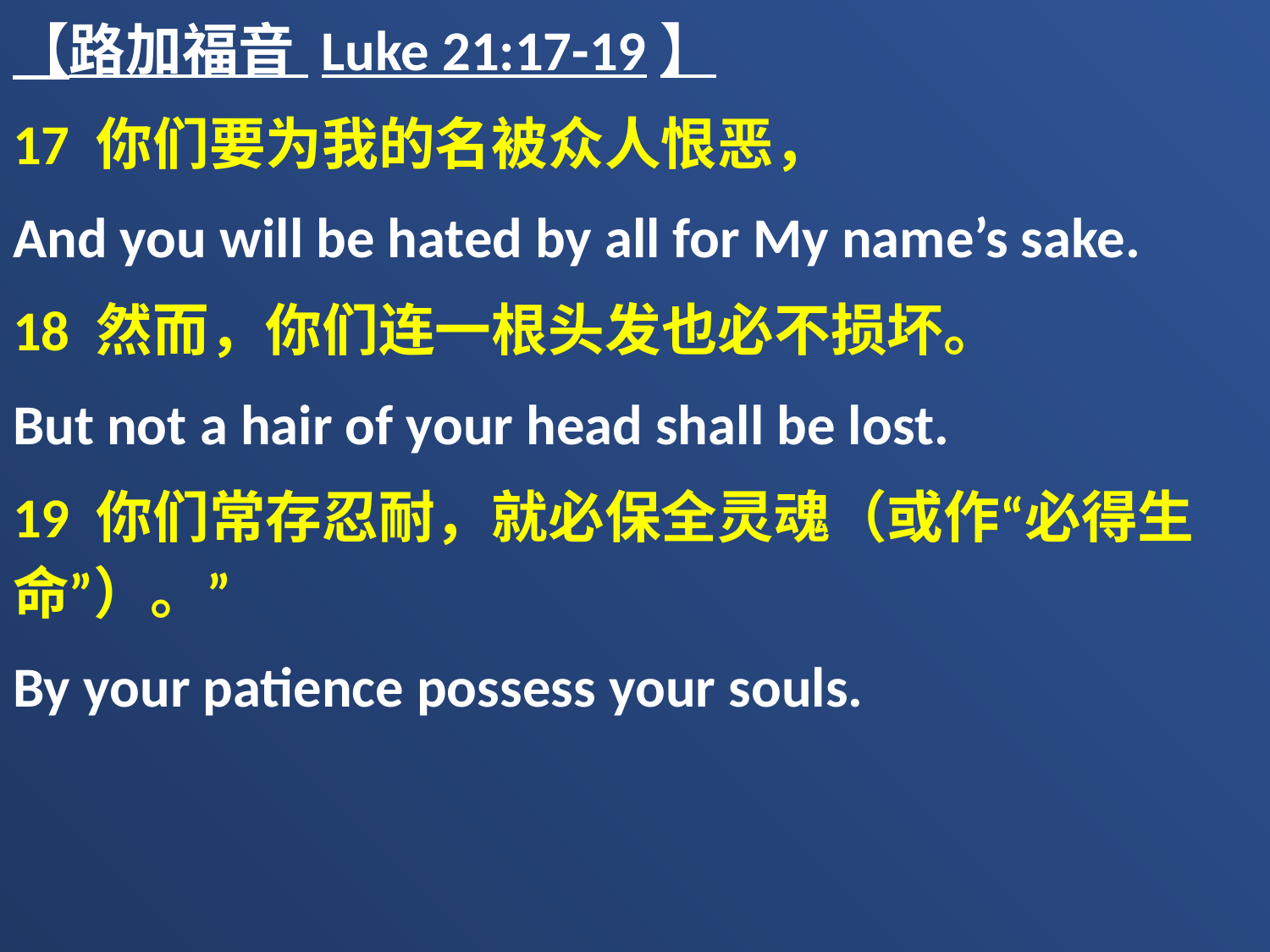

【路加福音 Luke 21:17-19】
17 你们要为我的名被众人恨恶，
And you will be hated by all for My name’s sake.
18 然而，你们连一根头发也必不损坏。
But not a hair of your head shall be lost.
19 你们常存忍耐，就必保全灵魂（或作“必得生命”）。”
By your patience possess your souls.